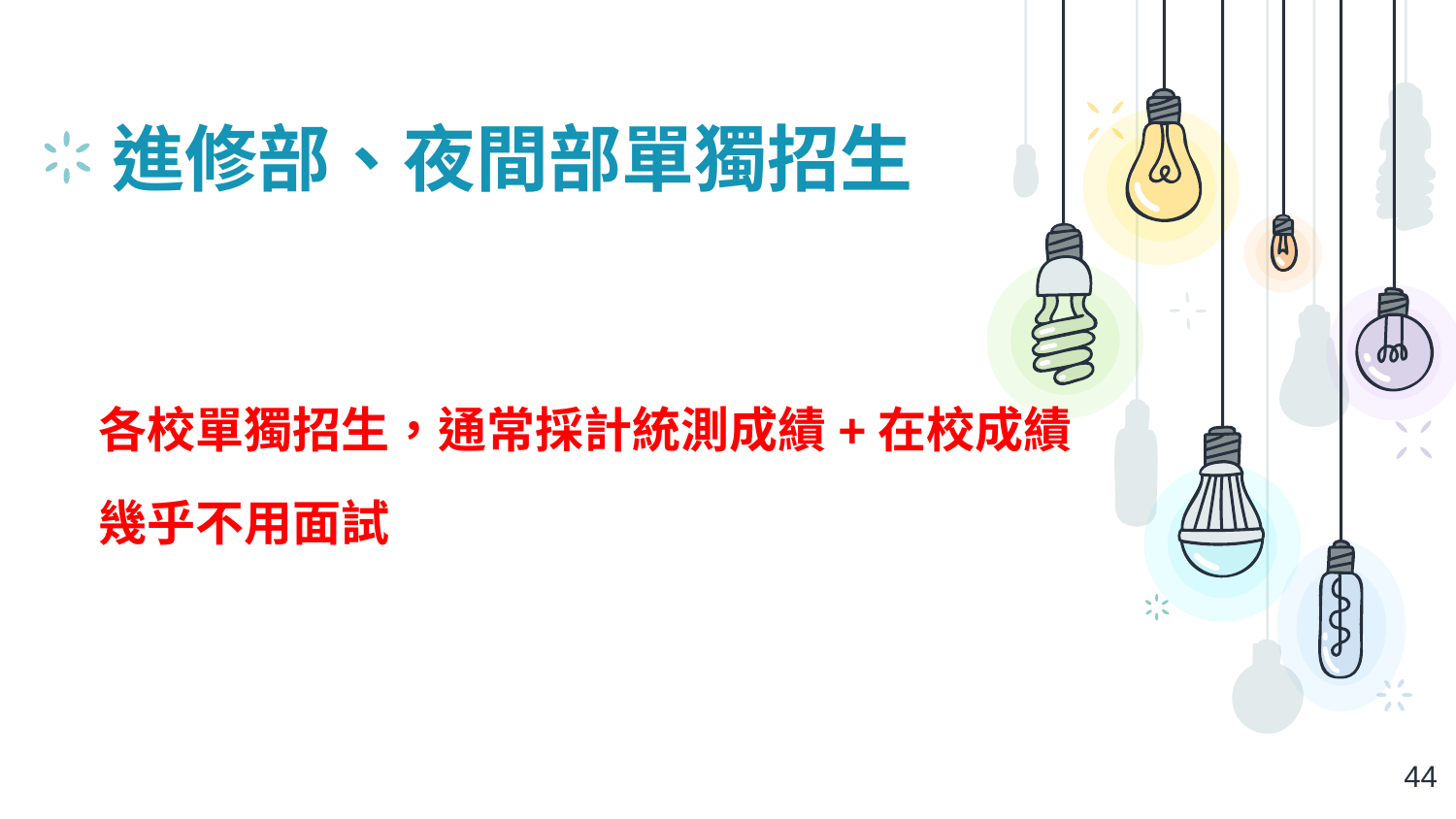

# 進修部、夜間部單獨招生
各校單獨招生，通常採計統測成績+在校成績

幾乎不用面試

44